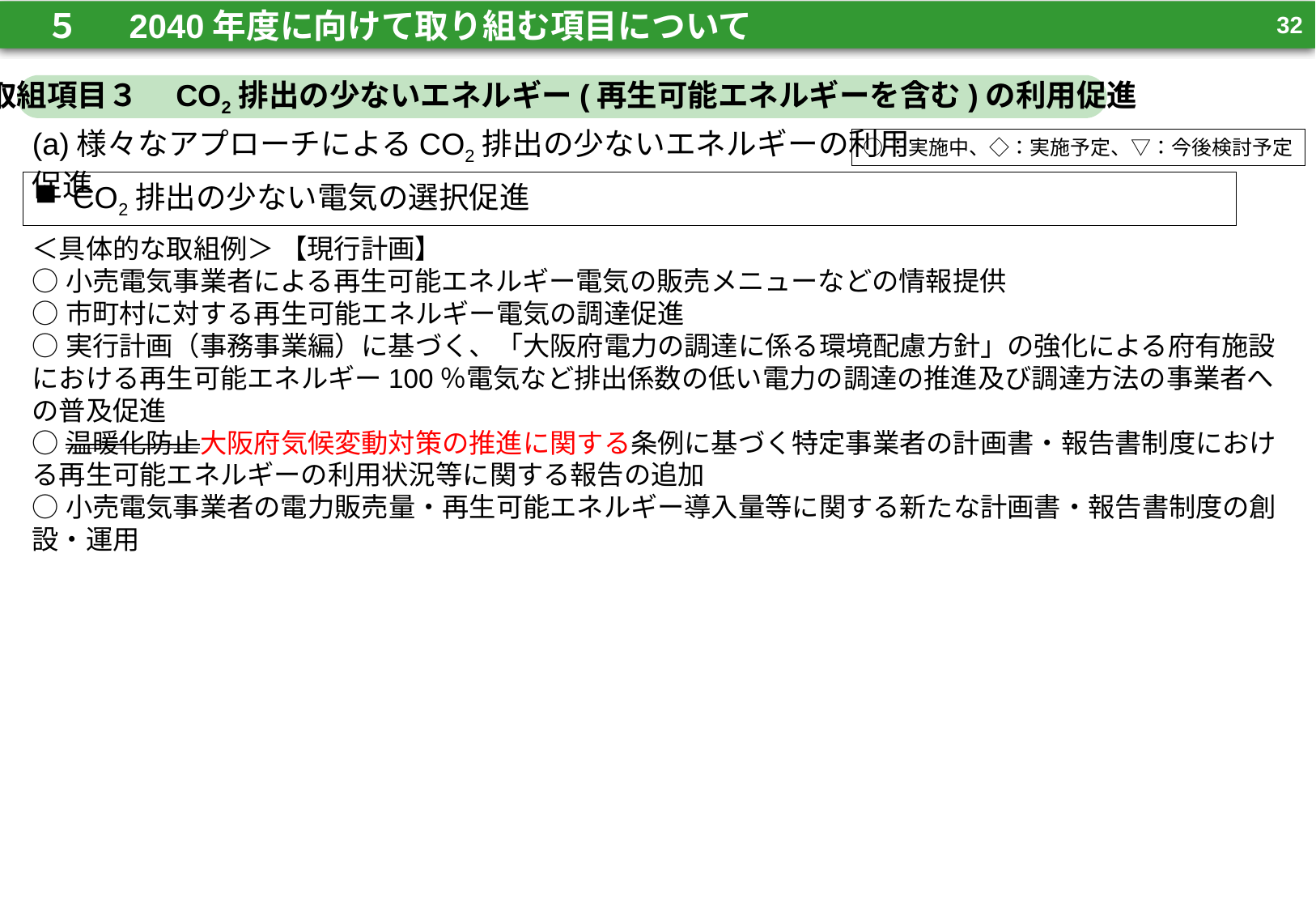

32
　５　 2040年度に向けて取り組む項目について
32
取組項目３　CO2排出の少ないエネルギー(再生可能エネルギーを含む)の利用促進
(a)様々なアプローチによるCO2排出の少ないエネルギーの利用促進
○：実施中、◇：実施予定、▽：今後検討予定
CO2排出の少ない電気の選択促進
＜具体的な取組例＞ 【現行計画】
○小売電気事業者による再生可能エネルギー電気の販売メニューなどの情報提供
○市町村に対する再生可能エネルギー電気の調達促進
○実行計画（事務事業編）に基づく、「大阪府電力の調達に係る環境配慮方針」の強化による府有施設における再生可能エネルギー100％電気など排出係数の低い電力の調達の推進及び調達方法の事業者への普及促進
○温暖化防止大阪府気候変動対策の推進に関する条例に基づく特定事業者の計画書・報告書制度における再生可能エネルギーの利用状況等に関する報告の追加
○小売電気事業者の電力販売量・再生可能エネルギー導入量等に関する新たな計画書・報告書制度の創設・運用